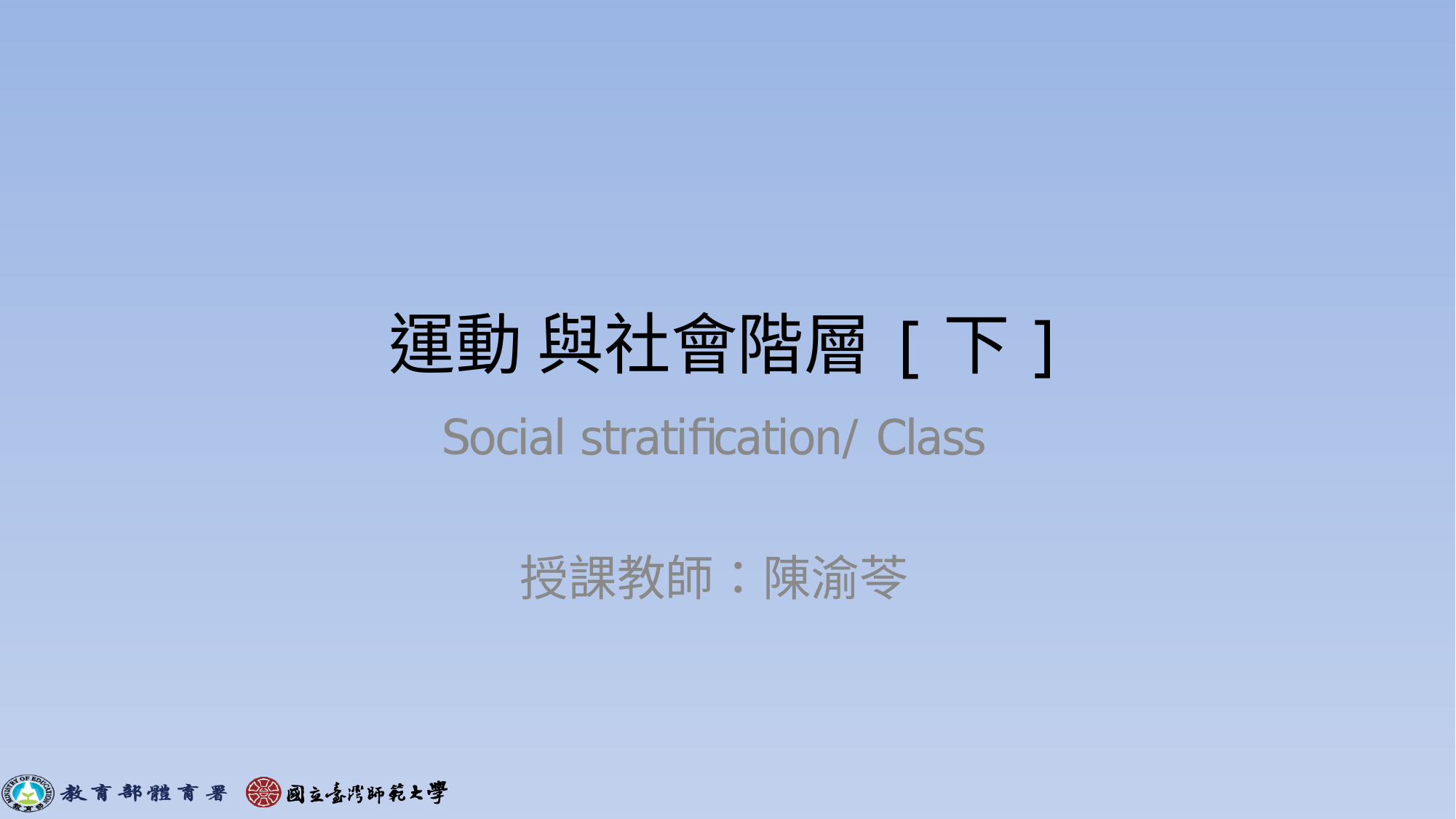

# 運動 與社會階層[下]
Social stratification/ Class

授課教師：陳渝苓